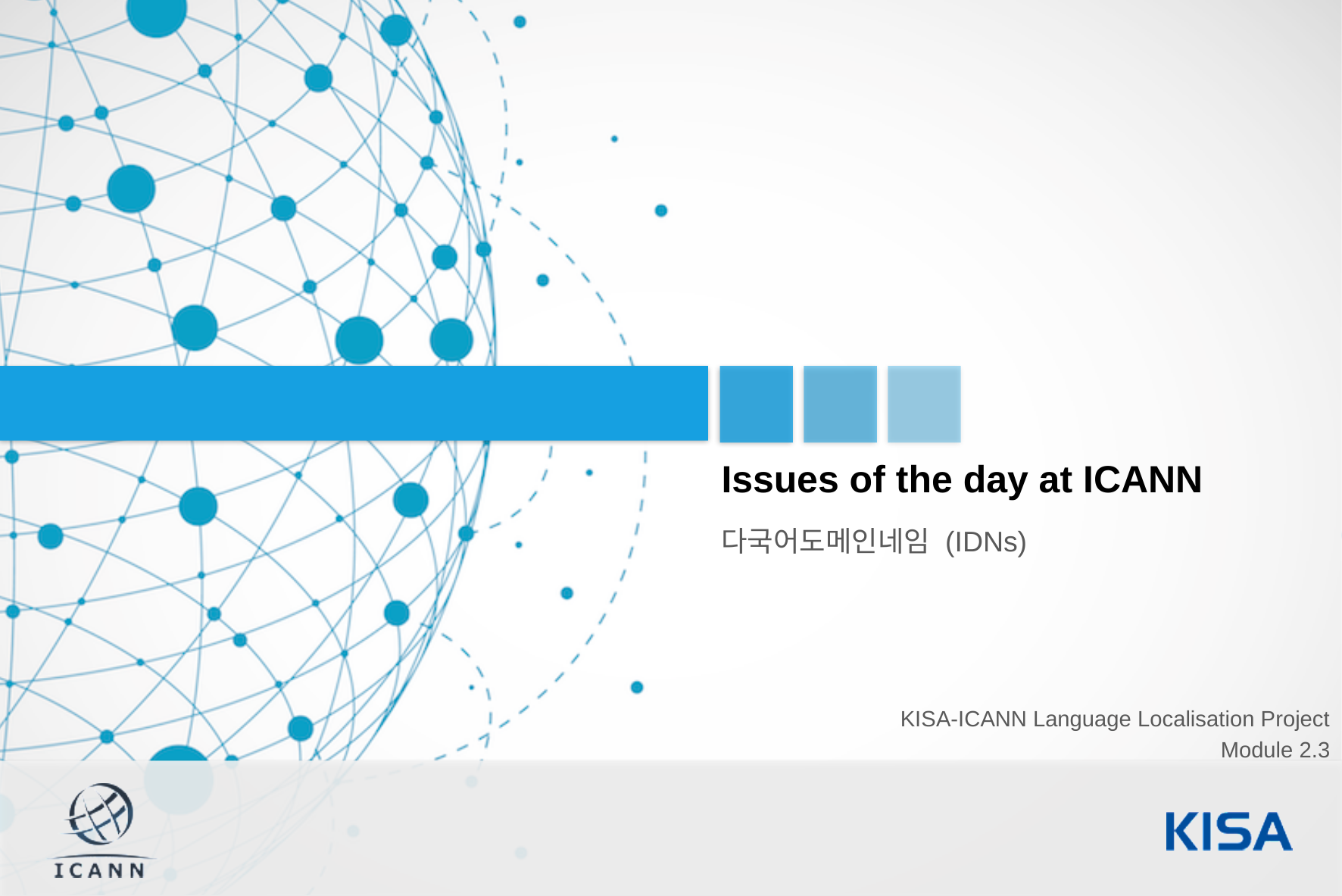

Issues of the day at ICANN
다국어도메인네임 (IDNs)
KISA-ICANN Language Localisation Project
Module 2.3